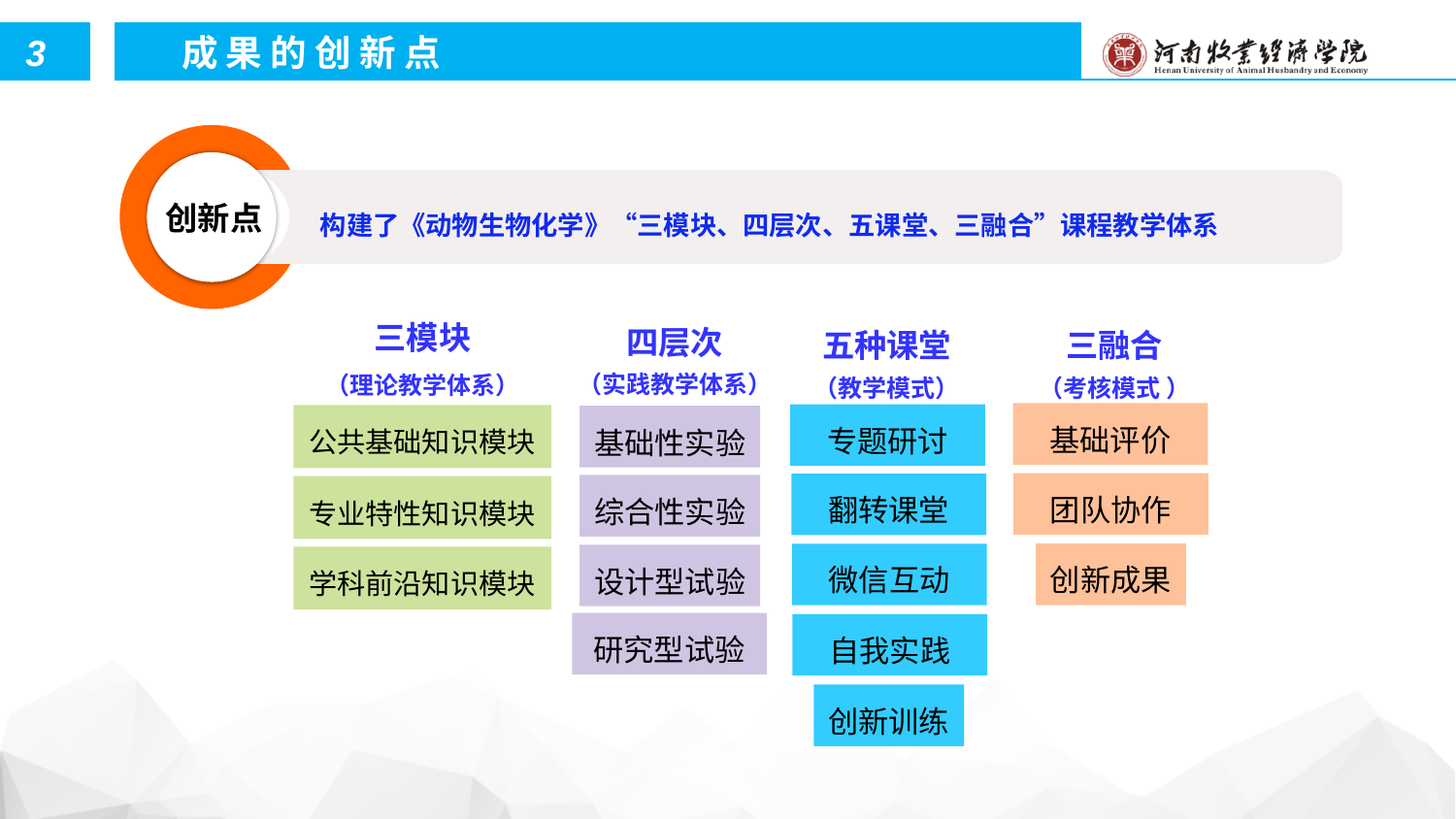

3
成 果 的 创 新 点

创新点
     构建了《动物生物化学》“三模块、四层次、五课堂、三融合”课程教学体系
四层次
（实践教学体系）

三模块
（理论教学体系）
五种课堂
（教学模式）
三融合
（考核模式 ）
基础评价
专题研讨
公共基础知识模块
基础性实验
团队协作
翻转课堂
综合性实验
专业特性知识模块
创新成果
微信互动
设计型试验
学科前沿知识模块
研究型试验
自我实践
创新训练